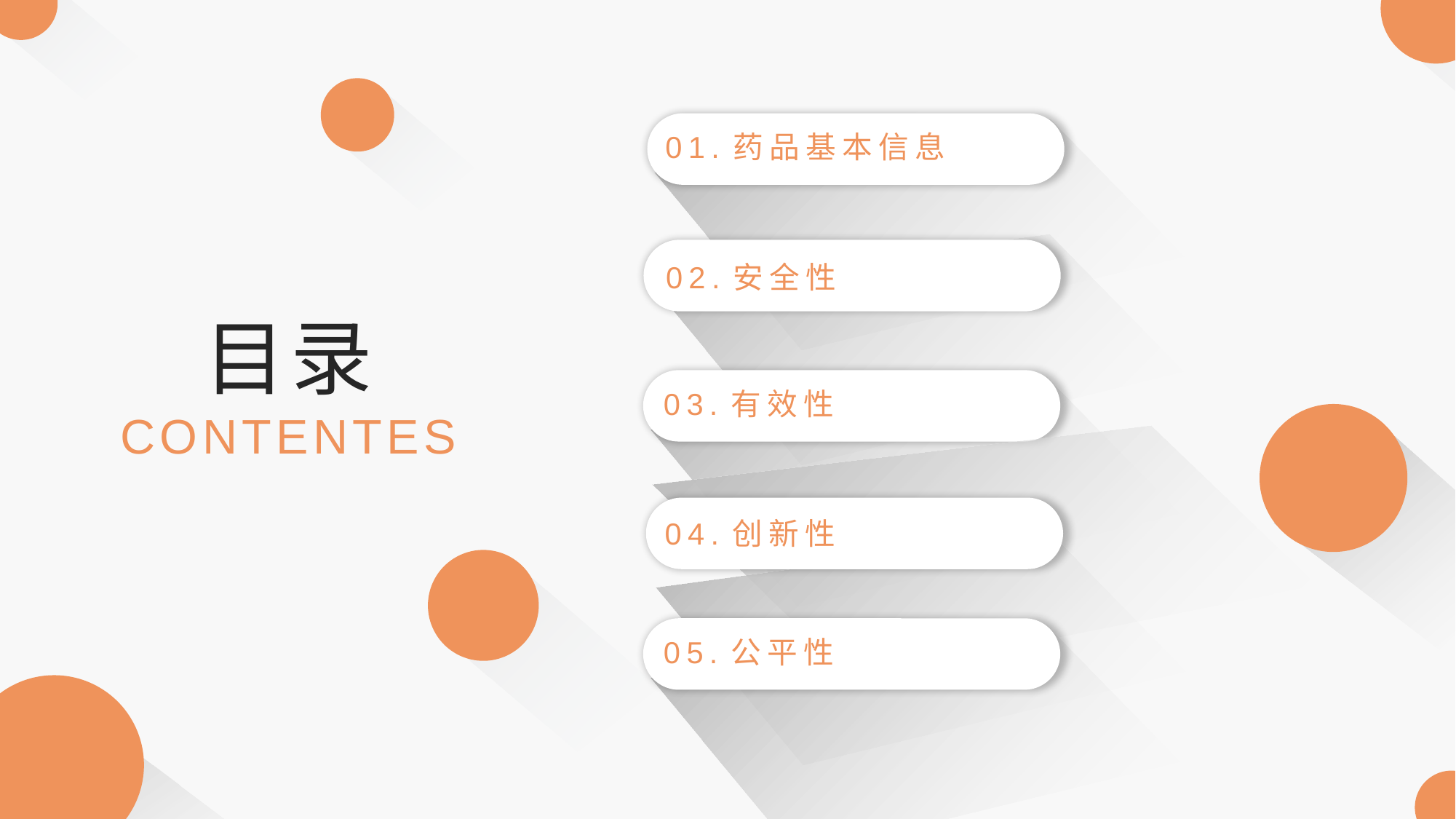

01.药品基本信息

02.安全性
目录

03.有效性
CONTENTES

04.创新性

05.公平性